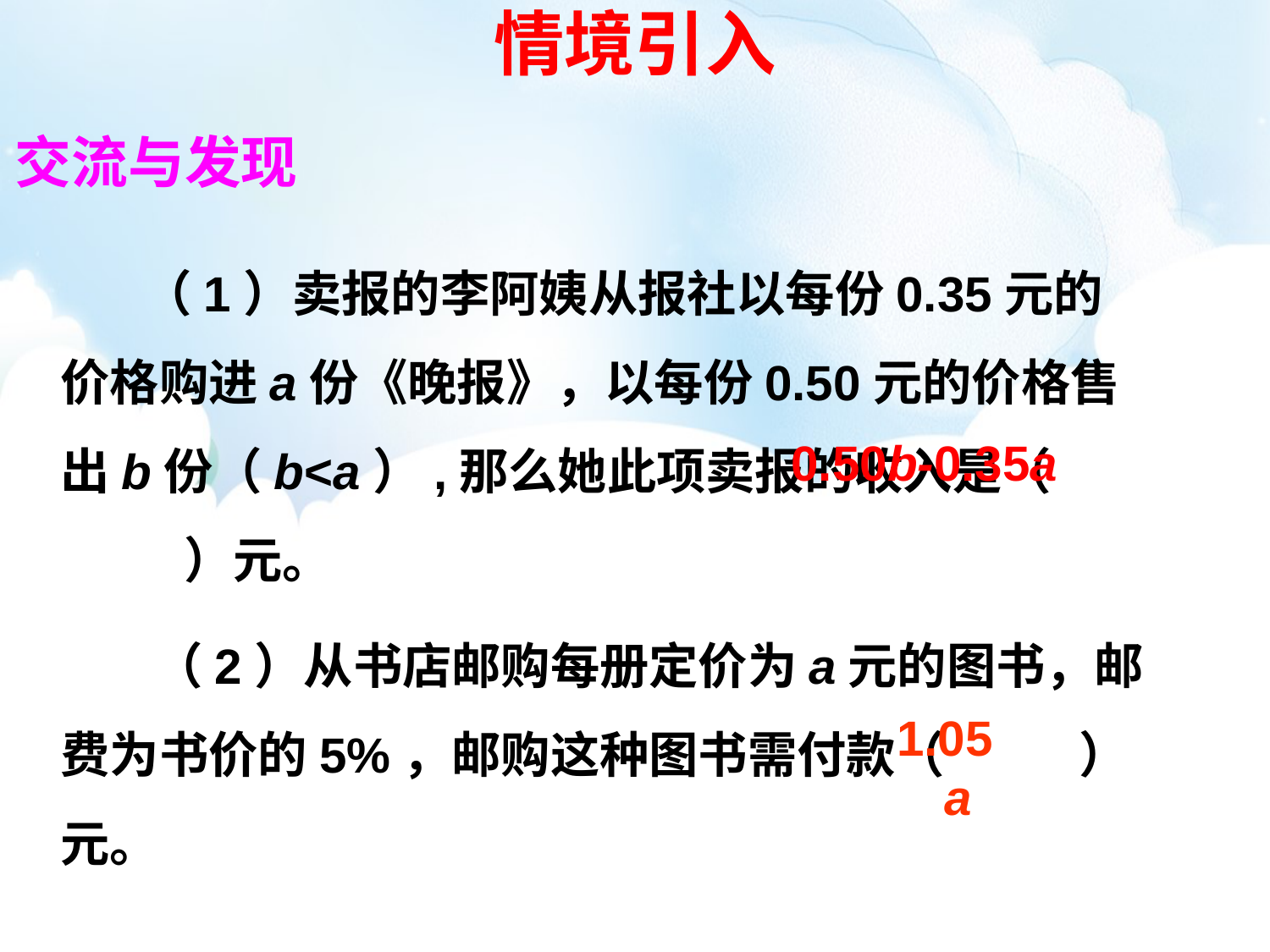

情境引入
交流与发现
  （1）卖报的李阿姨从报社以每份0.35元的价格购进a份《晚报》，以每份0.50元的价格售出b份（b<a）,那么她此项卖报的收入是（                    ）元。
0.50b-0.35a
   （2）从书店邮购每册定价为a元的图书，邮费为书价的5%，邮购这种图书需付款（            ）元。
1.05a